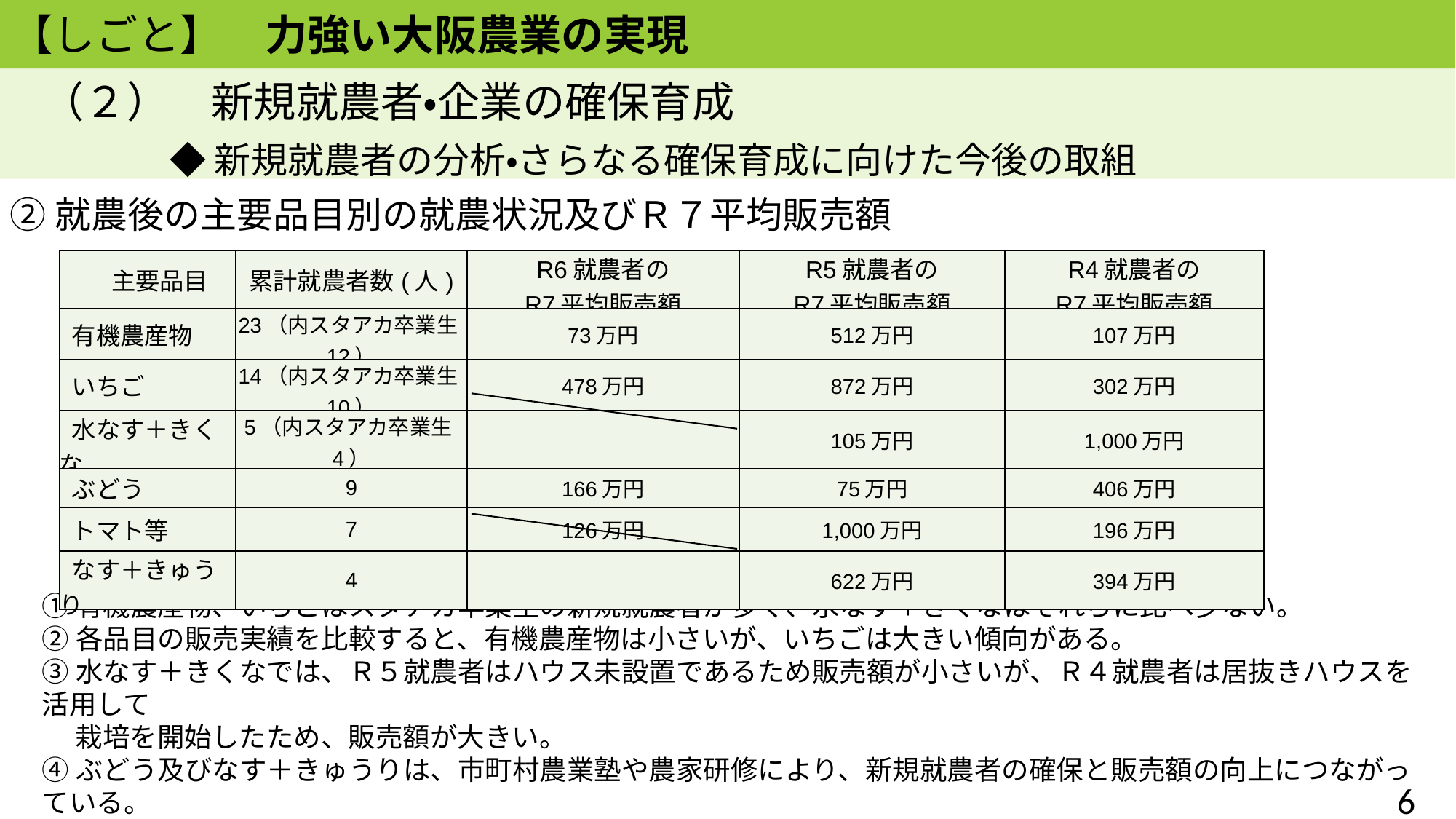

【しごと】　力強い大阪農業の実現

（２）　新規就農者・企業の確保育成
◆新規就農者の分析・さらなる確保育成に向けた今後の取組
②就農後の主要品目別の就農状況及びＲ７平均販売額

| 主要品目 | 累計就農者数(人) | R6就農者の R7平均販売額 | R5就農者の R7平均販売額 | R4就農者の R7平均販売額 |
| --- | --- | --- | --- | --- |
| 有機農産物 | 23（内スタアカ卒業生12） | 73万円 | 512万円 | 107万円 |
| いちご | 14（内スタアカ卒業生10） | 478万円 | 872万円 | 302万円 |
| 水なす＋きくな | 5（内スタアカ卒業生4） |  | 105万円 | 1,000万円 |
| ぶどう | 9 | 166万円 | 75万円 | 406万円 |
| トマト等 | 7 | 126万円 | 1,000万円 | 196万円 |
| なす＋きゅうり | 4 |  | 622万円 | 394万円 |

①有機農産物、いちごはスタアカ卒業生の新規就農者が多く、水なす＋きくなはそれらに比べ少ない。
②各品目の販売実績を比較すると、有機農産物は小さいが、いちごは大きい傾向がある。
③水なす＋きくなでは、Ｒ５就農者はハウス未設置であるため販売額が小さいが、Ｒ４就農者は居抜きハウスを活用して
　 栽培を開始したため、販売額が大きい。
④ぶどう及びなす＋きゅうりは、市町村農業塾や農家研修により、新規就農者の確保と販売額の向上につながっている。
6